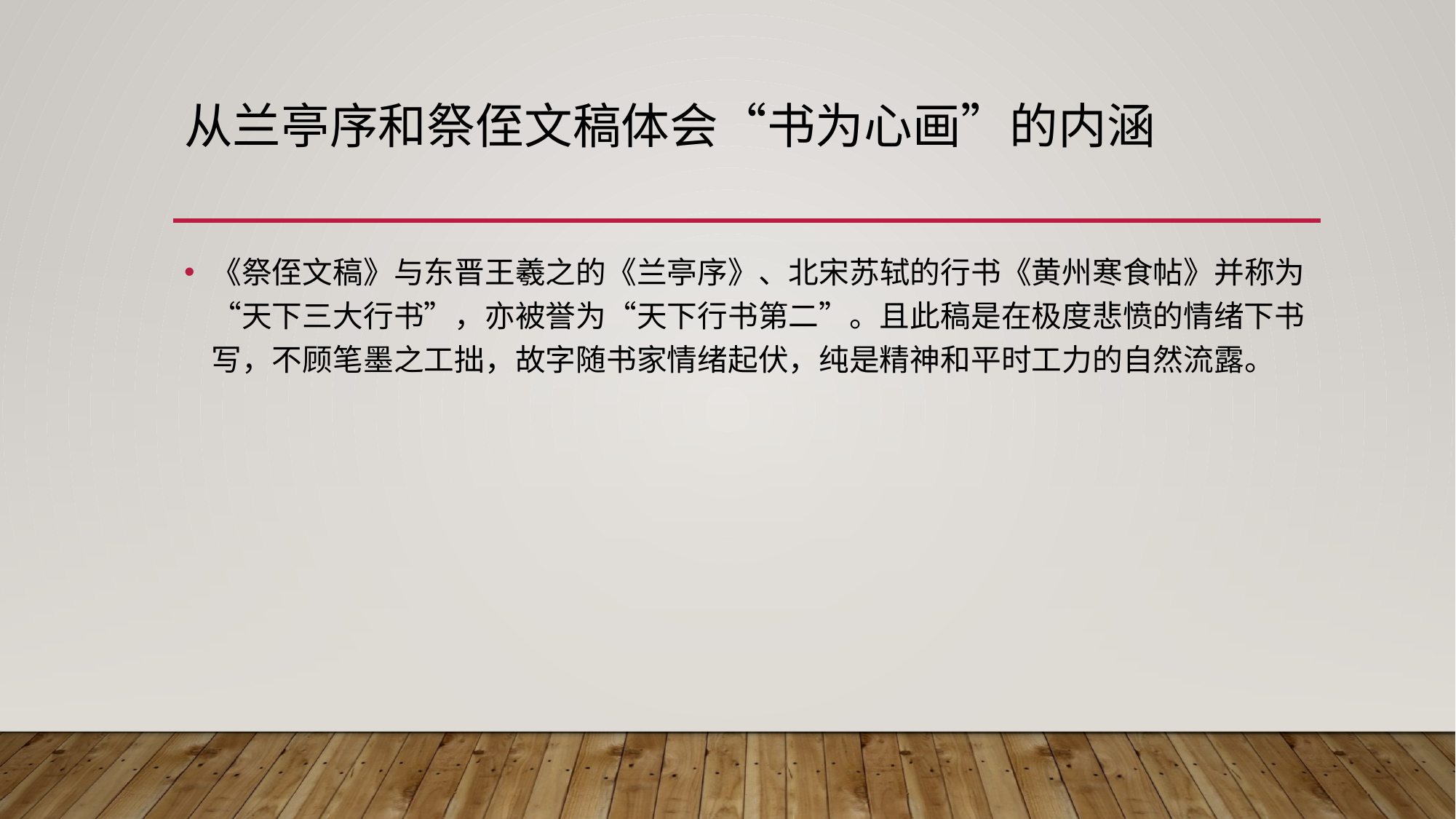

# 从兰亭序和祭侄文稿体会“书为心画”的内涵
《祭侄文稿》与东晋王羲之的《兰亭序》、北宋苏轼的行书《黄州寒食帖》并称为“天下三大行书”，亦被誉为“天下行书第二”。且此稿是在极度悲愤的情绪下书写，不顾笔墨之工拙，故字随书家情绪起伏，纯是精神和平时工力的自然流露。